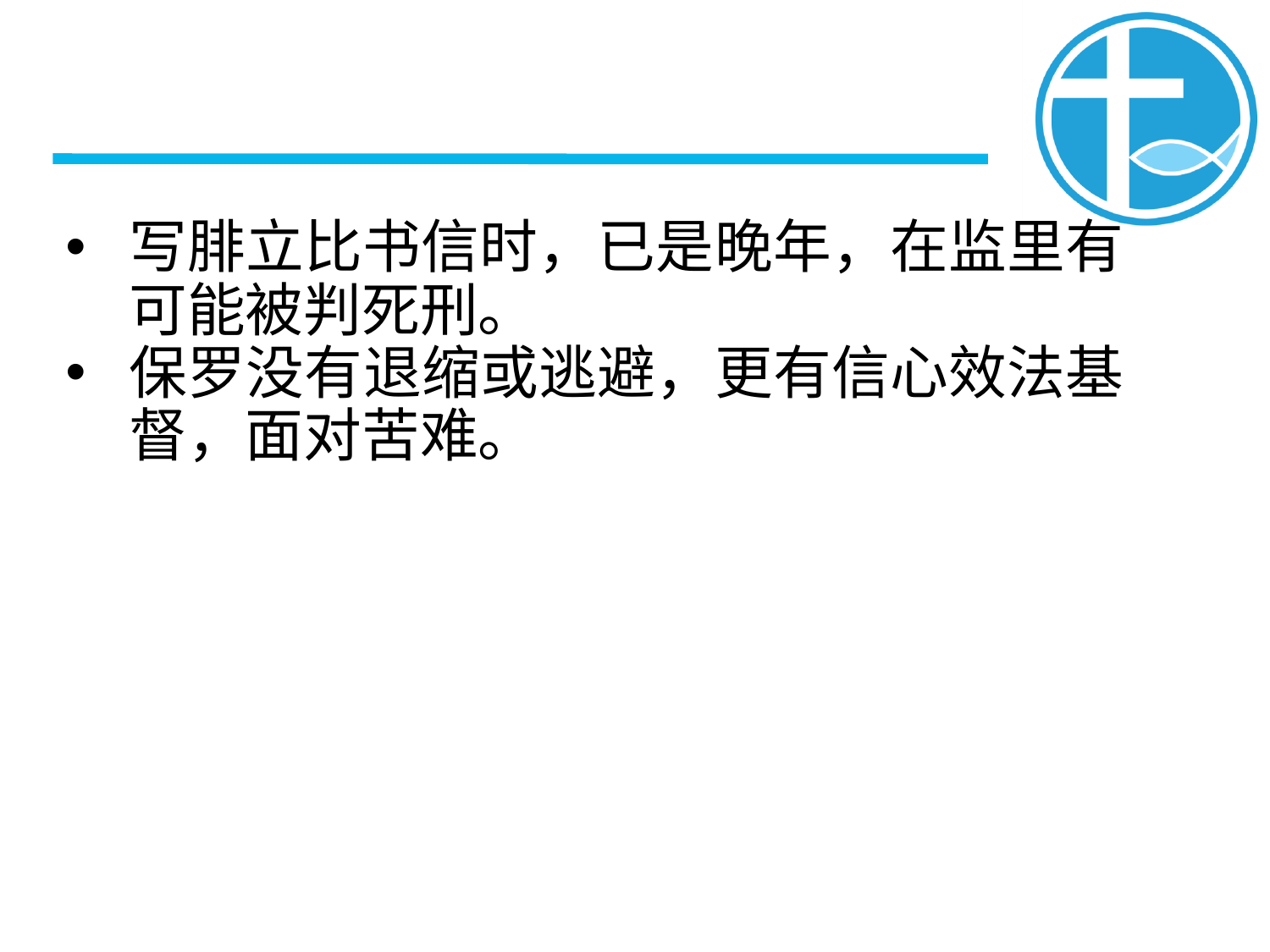

写腓立比书信时，已是晚年，在监里有可能被判死刑。
保罗没有退缩或逃避，更有信心效法基督，面对苦难。